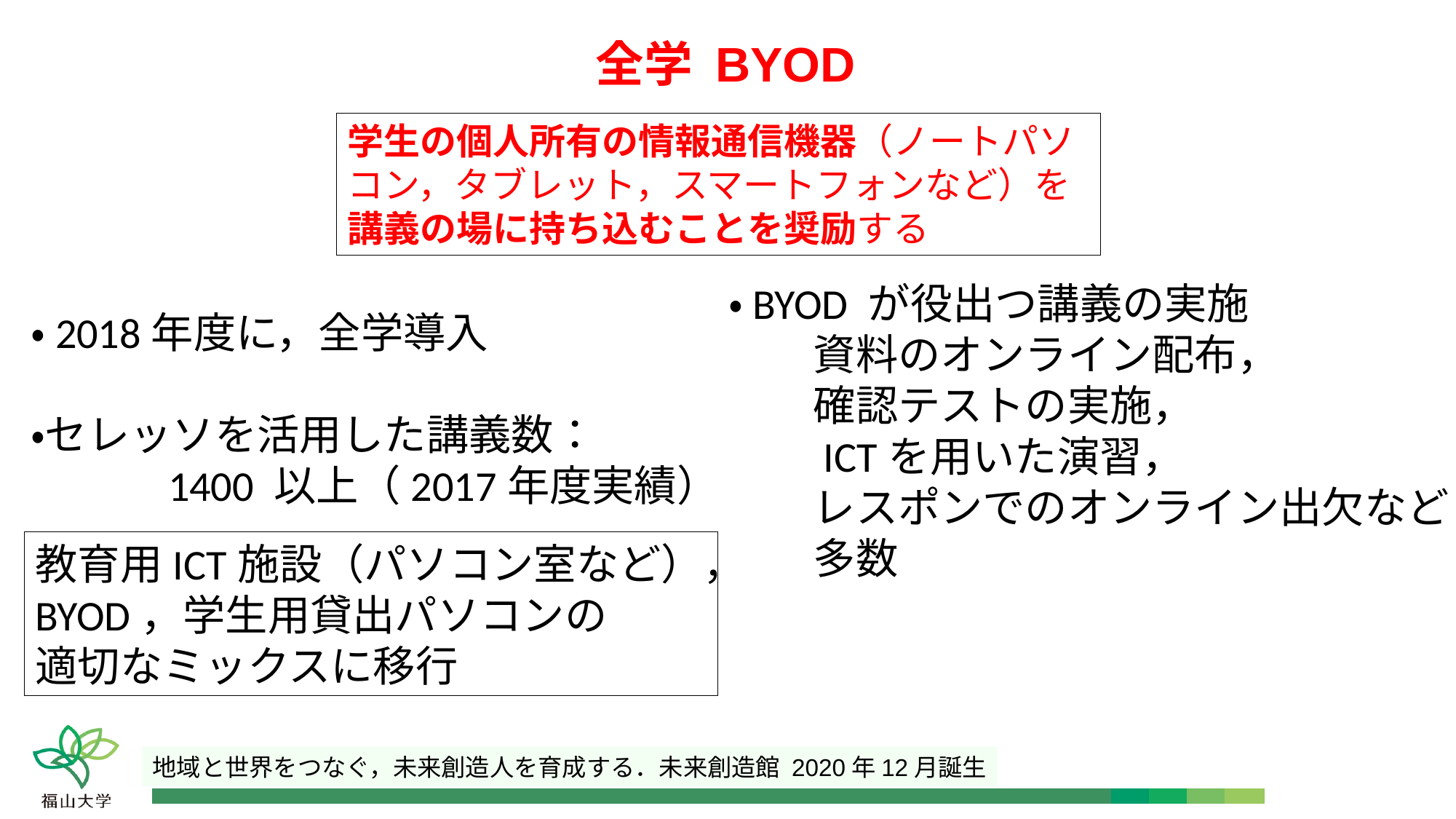

# 全学 BYOD
学生の個人所有の情報通信機器（ノートパソコン，タブレット，スマートフォンなど）を
講義の場に持ち込むことを奨励する
・BYOD が役出つ講義の実施
　　資料のオンライン配布，
　　確認テストの実施，
　　ICTを用いた演習，
　　レスポンでのオンライン出欠など
　　多数
・2018年度に，全学導入

・セレッソを活用した講義数：
　　　1400 以上（2017年度実績）
教育用ICT施設（パソコン室など），
BYOD，学生用貸出パソコンの
適切なミックスに移行